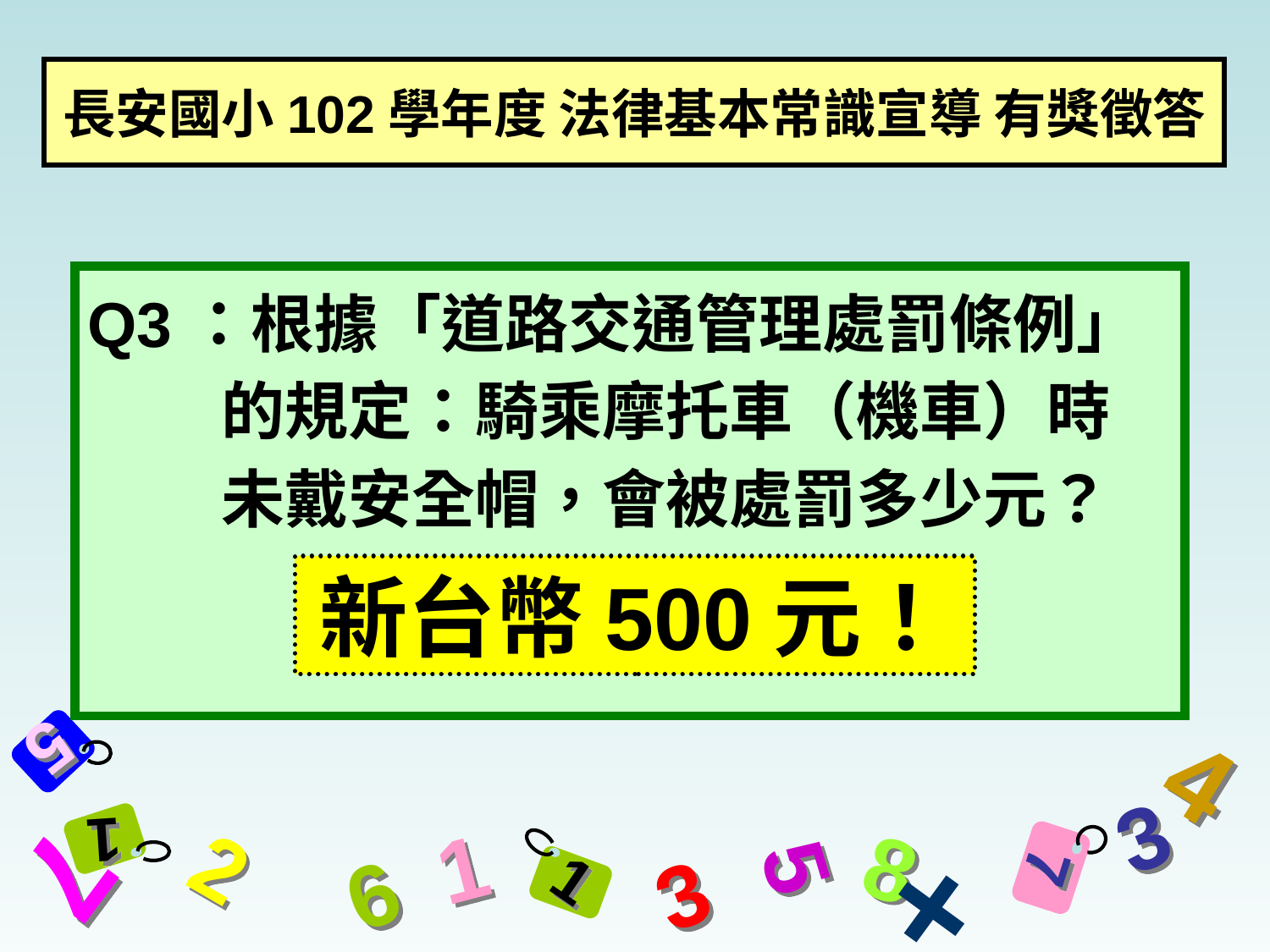

# 長安國小102學年度 法律基本常識宣導 有獎徵答
Q3：根據「道路交通管理處罰條例」的規定：騎乘摩托車（機車）時未戴安全帽，會被處罰多少元？
新台幣500元！